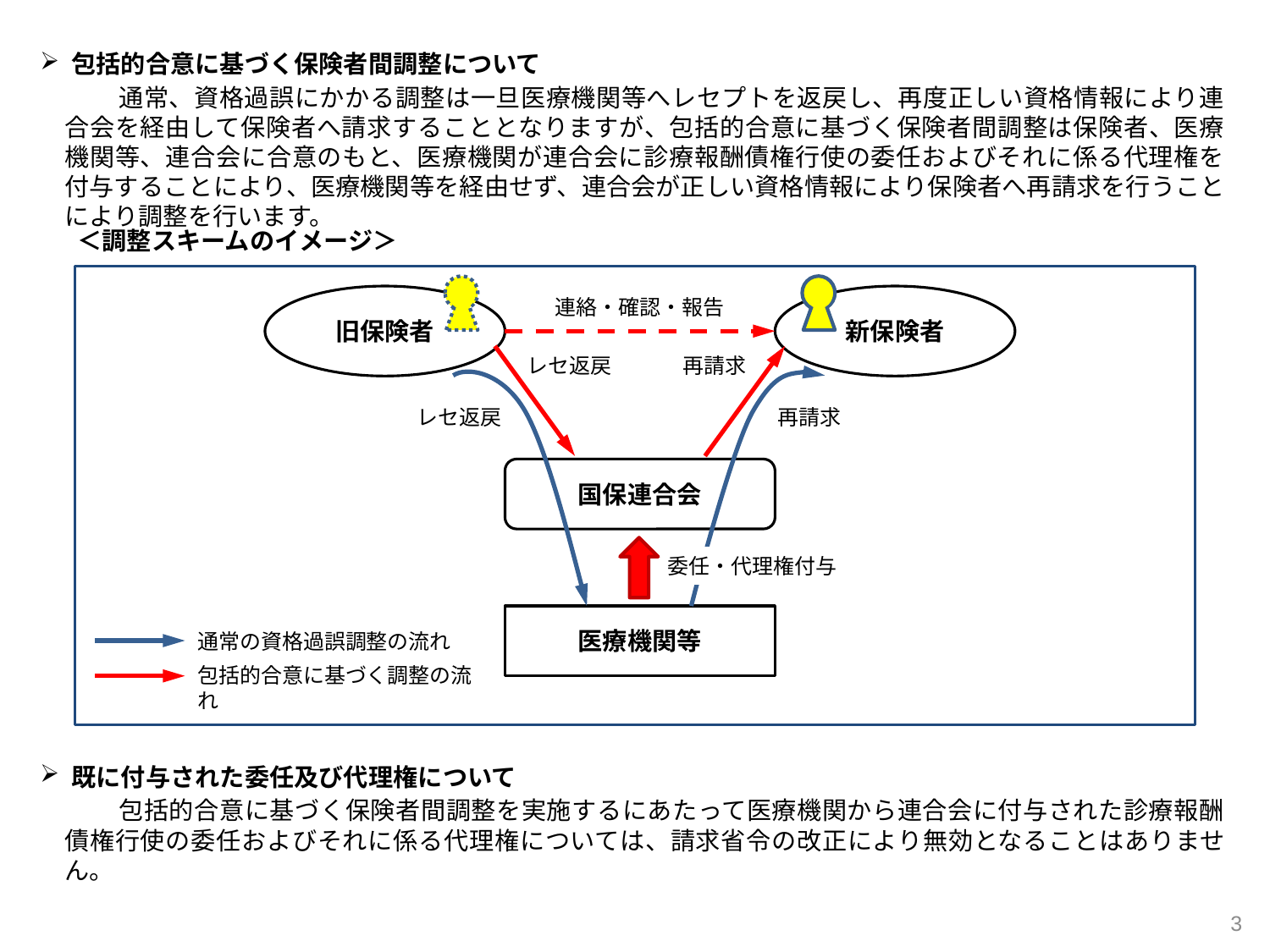

包括的合意に基づく保険者間調整について
　　　通常、資格過誤にかかる調整は一旦医療機関等へレセプトを返戻し、再度正しい資格情報により連合会を経由して保険者へ請求することとなりますが、包括的合意に基づく保険者間調整は保険者、医療機関等、連合会に合意のもと、医療機関が連合会に診療報酬債権行使の委任およびそれに係る代理権を付与することにより、医療機関等を経由せず、連合会が正しい資格情報により保険者へ再請求を行うことにより調整を行います。
＜調整スキームのイメージ＞

旧保険者
新保険者
連絡・確認・報告
レセ返戻
再請求

レセ返戻
再請求
国保連合会

委任・代理権付与
医療機関等
通常の資格過誤調整の流れ
包括的合意に基づく調整の流れ
 既に付与された委任及び代理権について
　　　包括的合意に基づく保険者間調整を実施するにあたって医療機関から連合会に付与された診療報酬債権行使の委任およびそれに係る代理権については、請求省令の改正により無効となることはありません。
3